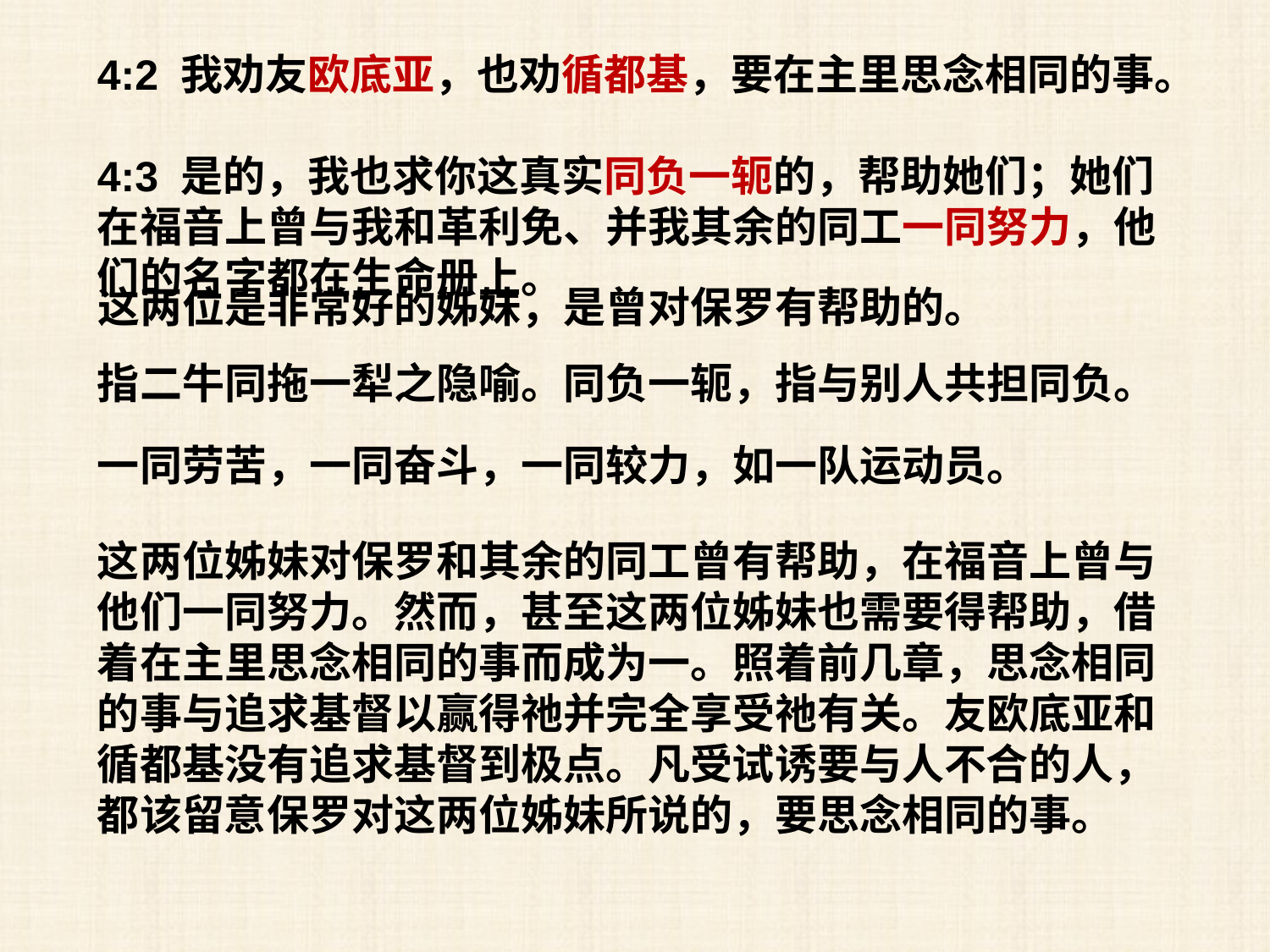

4:2 我劝友欧底亚，也劝循都基，要在主里思念相同的事。
4:3 是的，我也求你这真实同负一轭的，帮助她们；她们在福音上曾与我和革利免、并我其余的同工一同努力，他们的名字都在生命册上。
这两位是非常好的姊妹，是曾对保罗有帮助的。
指二牛同拖一犁之隐喻。同负一轭，指与别人共担同负。
一同劳苦，一同奋斗，一同较力，如一队运动员。
这两位姊妹对保罗和其余的同工曾有帮助，在福音上曾与他们一同努力。然而，甚至这两位姊妹也需要得帮助，借着在主里思念相同的事而成为一。照着前几章，思念相同的事与追求基督以赢得祂并完全享受祂有关。友欧底亚和循都基没有追求基督到极点。凡受试诱要与人不合的人，都该留意保罗对这两位姊妹所说的，要思念相同的事。